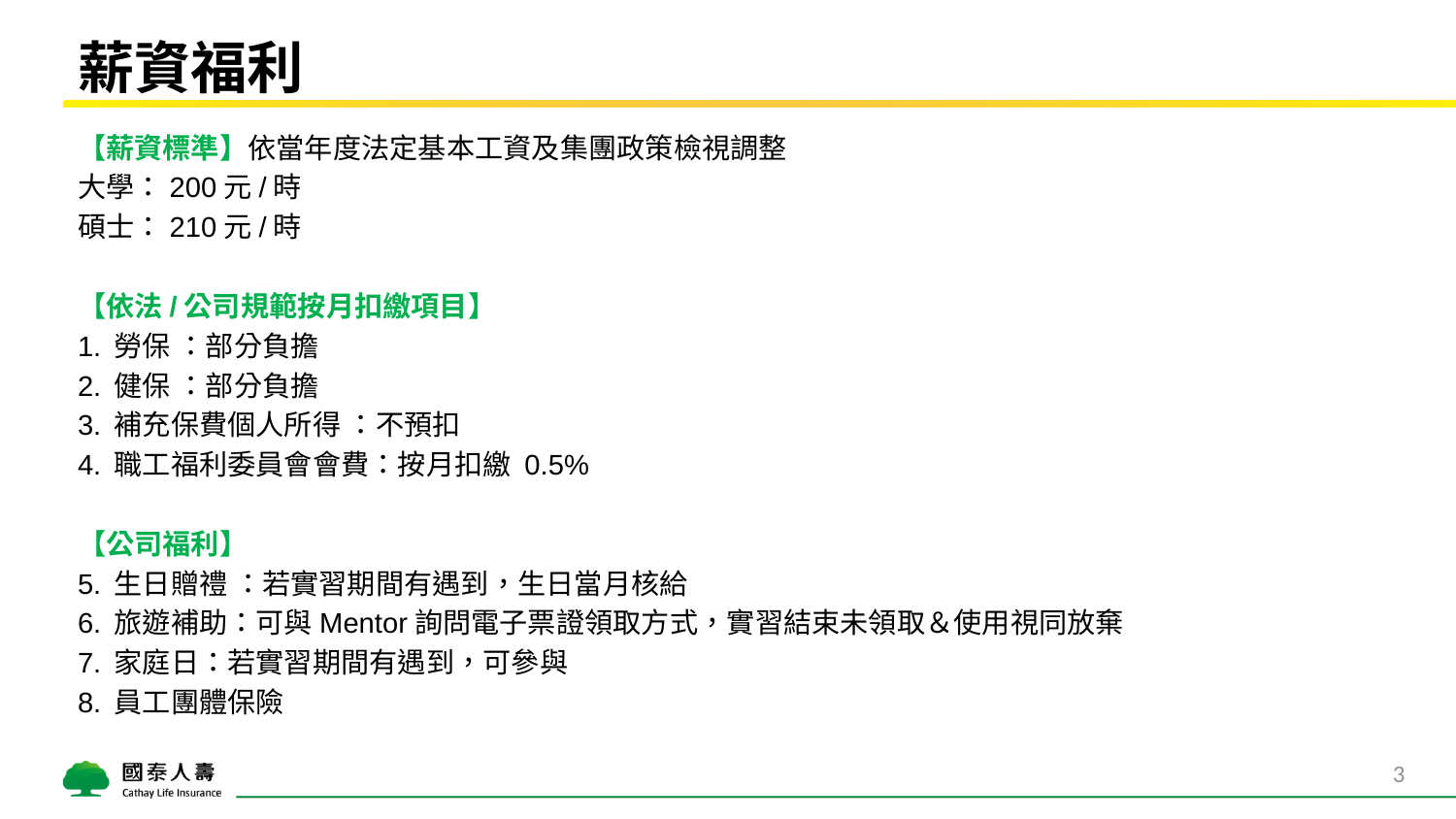

# 薪資福利
【薪資標準】依當年度法定基本工資及集團政策檢視調整
大學：200元/時
碩士：210元/時

【依法/公司規範按月扣繳項目】
勞保 ：部分負擔
健保 ：部分負擔
補充保費個人所得 ：不預扣
職工福利委員會會費：按月扣繳 0.5%

【公司福利】
生日贈禮 ：若實習期間有遇到，生日當月核給
旅遊補助：可與Mentor詢問電子票證領取方式，實習結束未領取＆使用視同放棄
家庭日：若實習期間有遇到，可參與
員工團體保險
3